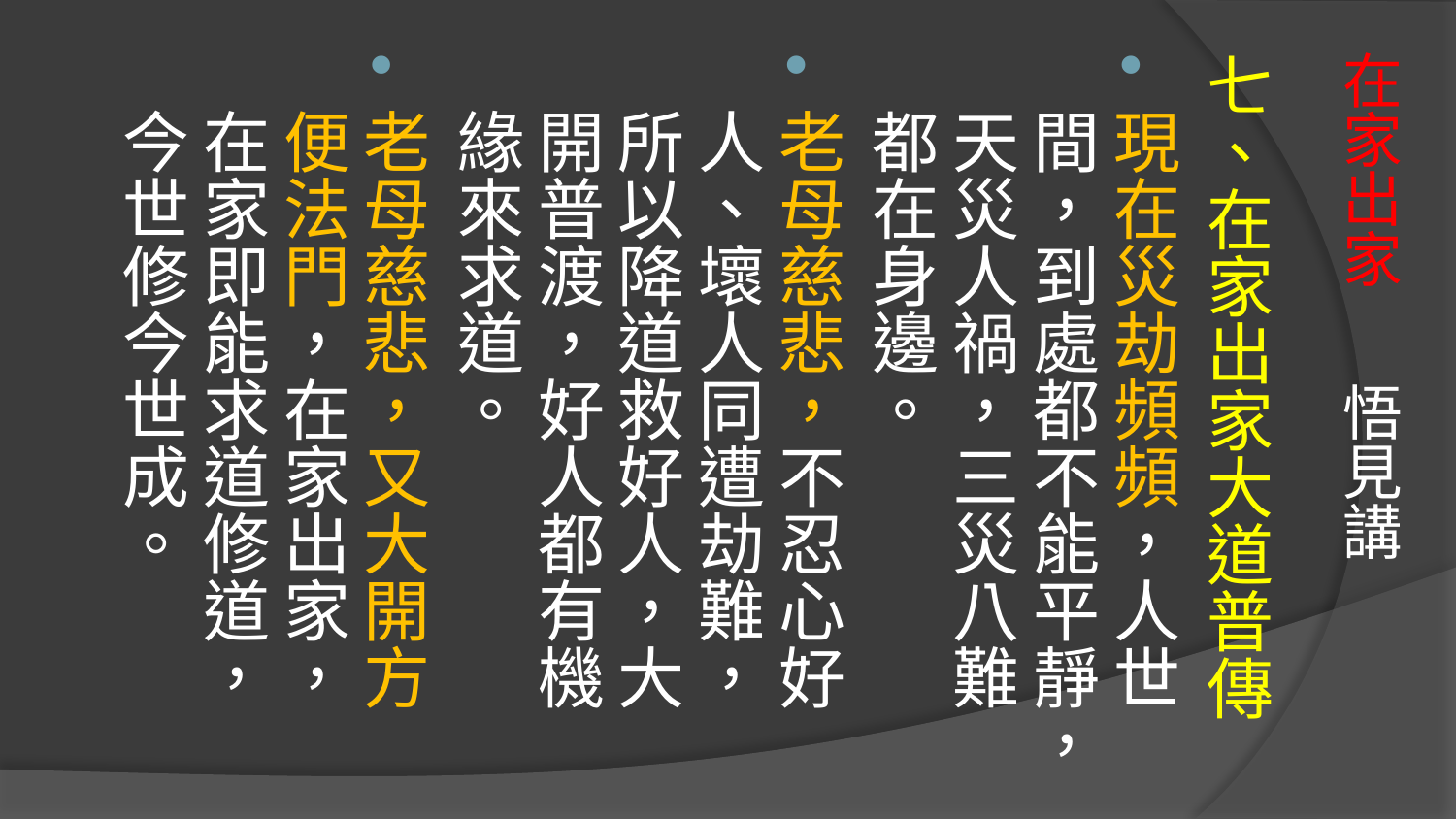

七、在家出家大道普傳
現在災劫頻頻，人世間，到處都不能平靜，天災人禍，三災八難都在身邊。
老母慈悲，不忍心好人、壞人同遭劫難，所以降道救好人，大開普渡，好人都有機緣來求道。
老母慈悲，又大開方便法門，在家出家，在家即能求道修道，今世修今世成。

# 在家出家       悟見講